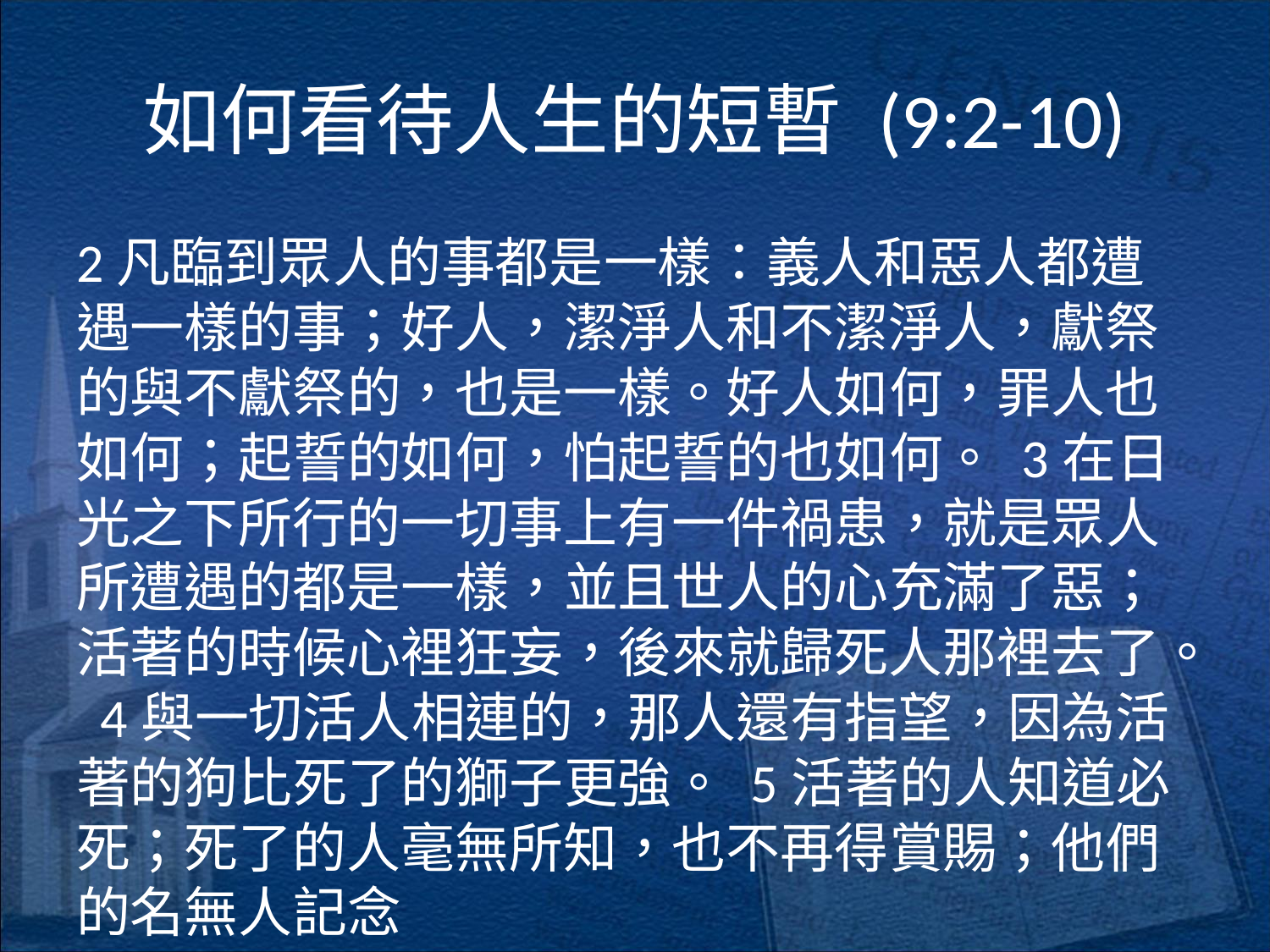

# 如何看待人生的短暫 (9:2-10)
2凡臨到眾人的事都是一樣：義人和惡人都遭遇一樣的事；好人，潔淨人和不潔淨人，獻祭的與不獻祭的，也是一樣。好人如何，罪人也如何；起誓的如何，怕起誓的也如何。 3在日光之下所行的一切事上有一件禍患，就是眾人所遭遇的都是一樣，並且世人的心充滿了惡；活著的時候心裡狂妄，後來就歸死人那裡去了。 4與一切活人相連的，那人還有指望，因為活著的狗比死了的獅子更強。 5活著的人知道必死；死了的人毫無所知，也不再得賞賜；他們的名無人記念